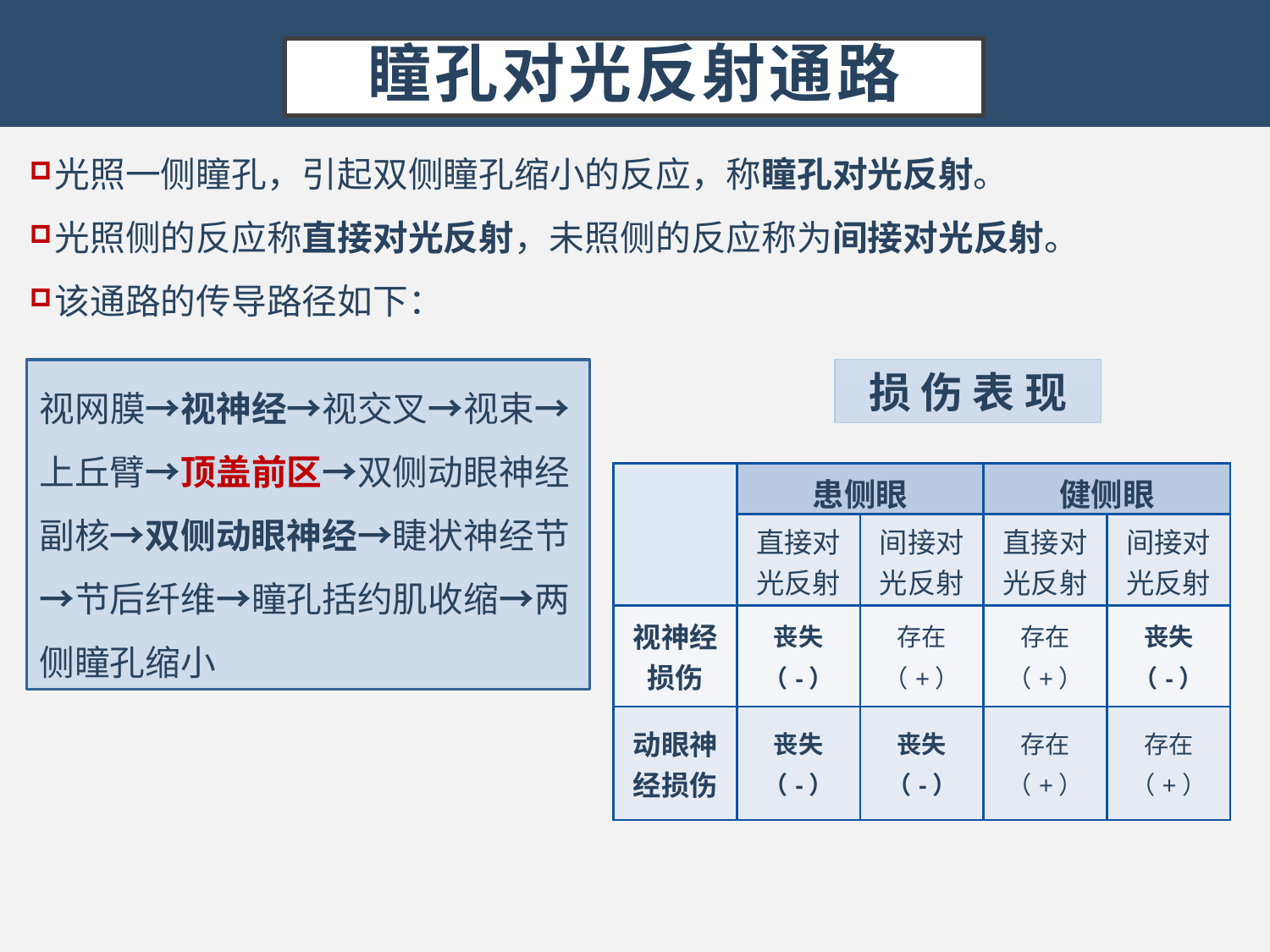

# 瞳孔对光反射通路
光照一侧瞳孔，引起双侧瞳孔缩小的反应，称瞳孔对光反射。
光照侧的反应称直接对光反射，未照侧的反应称为间接对光反射。
该通路的传导路径如下：
视网膜→视神经→视交叉→视束→上丘臂→顶盖前区→双侧动眼神经副核→双侧动眼神经→睫状神经节→节后纤维→瞳孔括约肌收缩→两侧瞳孔缩小
损 伤 表 现
|  | 患侧眼 |  | 健侧眼 |  |
| --- | --- | --- | --- | --- |
|  | 直接对光反射 | 间接对光反射 | 直接对光反射 | 间接对光反射 |
| 视神经损伤 | 丧失 （-） | 存在 （+） | 存在 （+） | 丧失 （-） |
| 动眼神经损伤 | 丧失 （-） | 丧失 （-） | 存在 （+） | 存在 （+） |